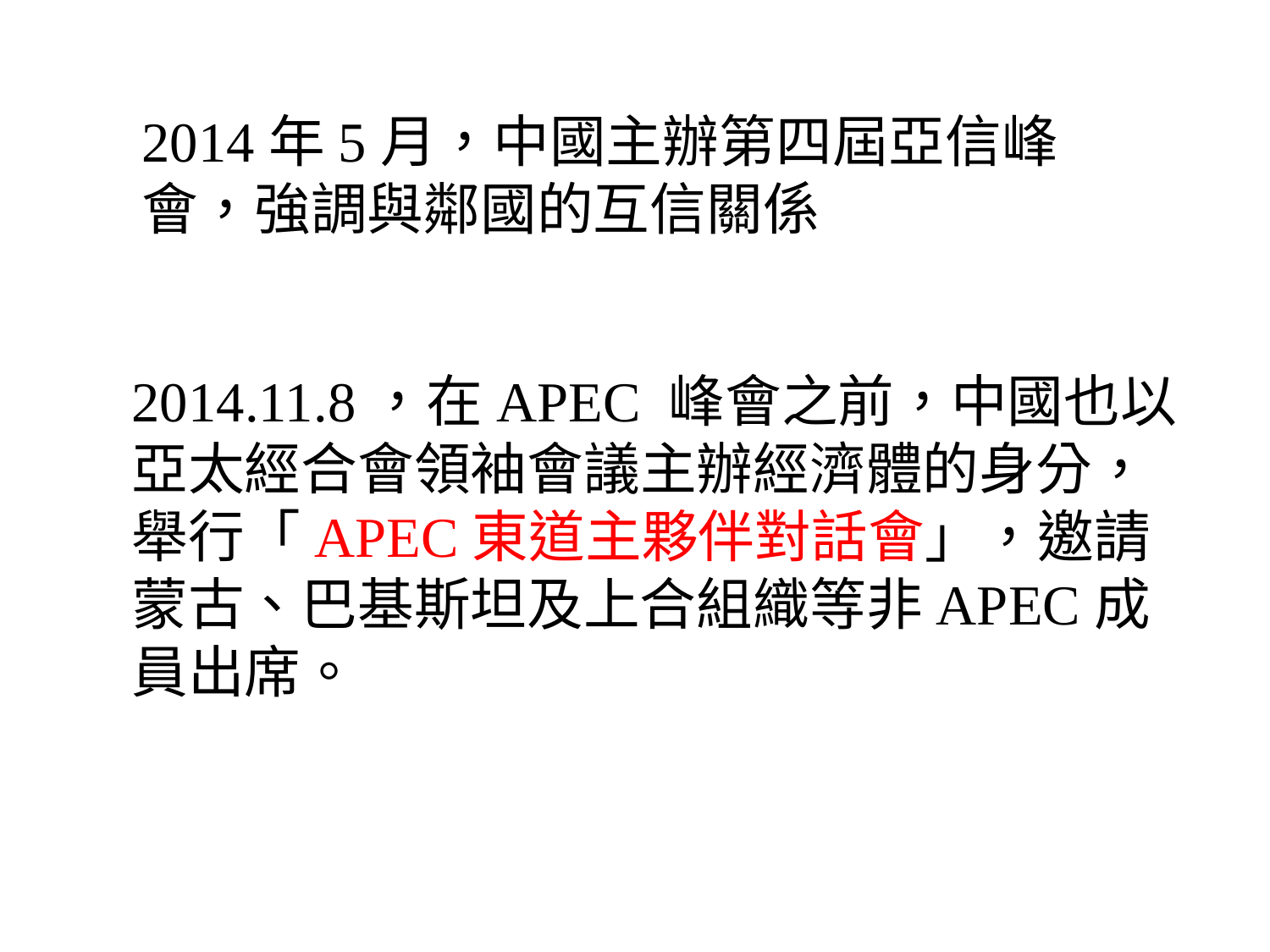

2014年5月，中國主辦第四屆亞信峰會，強調與鄰國的互信關係
2014.11.8，在APEC 峰會之前，中國也以亞太經合會領袖會議主辦經濟體的身分，舉行「APEC東道主夥伴對話會」，邀請蒙古、巴基斯坦及上合組織等非APEC成員出席。